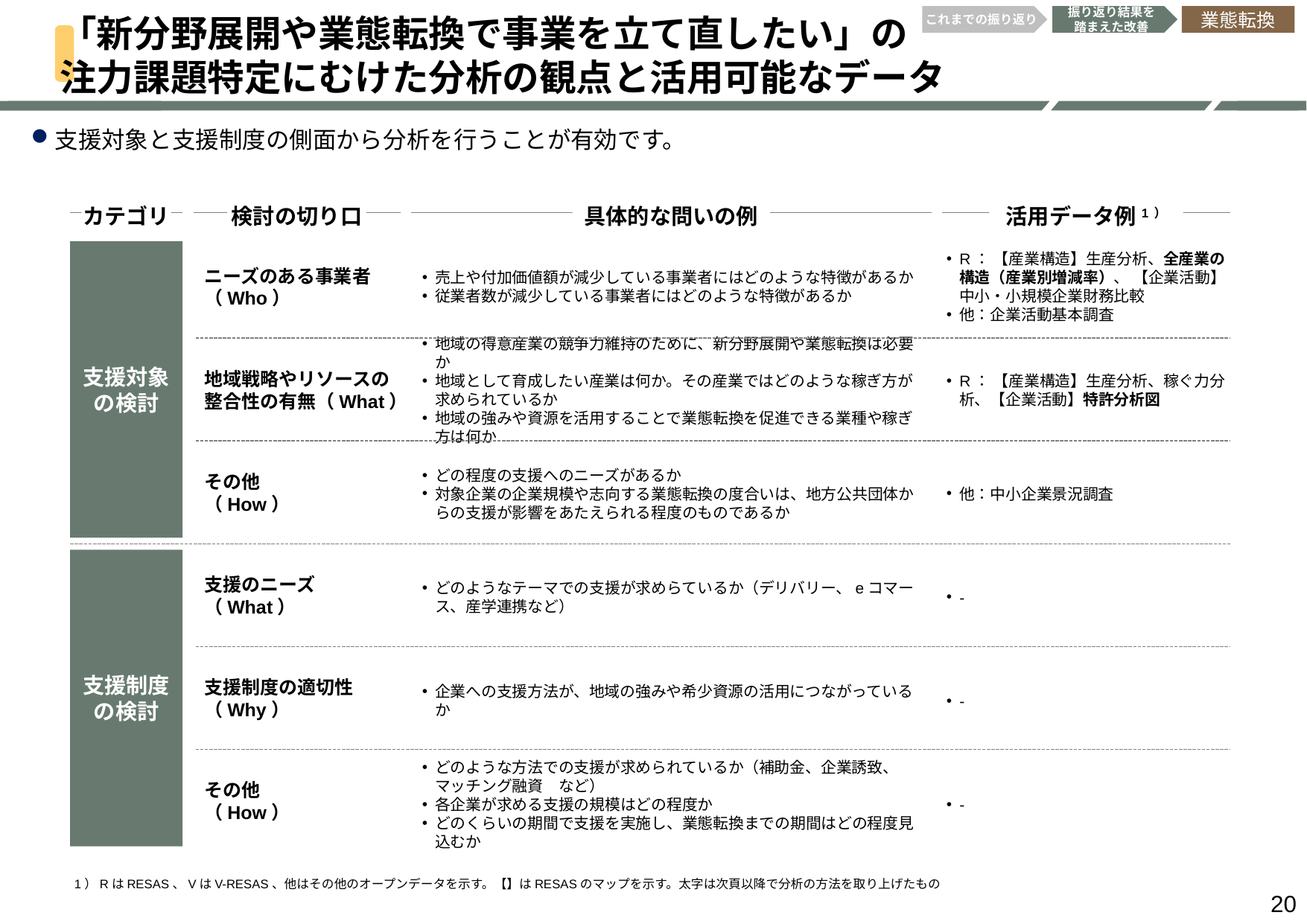

「新分野展開や業態転換で事業を立て直したい」の
注力課題特定にむけた分析の観点と活用可能なデータ
これまでの振り返り
振り返り結果を
踏まえた改善
業態転換
支援対象と支援制度の側面から分析を行うことが有効です。
カテゴリ
検討の切り口
具体的な問いの例
活用データ例1）
ニーズのある事業者
（Who）
その他
（How）
売上や付加価値額が減少している事業者にはどのような特徴があるか
従業者数が減少している事業者にはどのような特徴があるか
R： 【産業構造】生産分析、全産業の構造（産業別増減率）、 【企業活動】中小・小規模企業財務比較
他：企業活動基本調査
支援対象
の検討
地域戦略やリソースの
整合性の有無（What）
地域の得意産業の競争力維持のために、新分野展開や業態転換は必要か
地域として育成したい産業は何か。その産業ではどのような稼ぎ方が求められているか
地域の強みや資源を活用することで業態転換を促進できる業種や稼ぎ方は何か
R： 【産業構造】生産分析、稼ぐ力分析、【企業活動】特許分析図
どの程度の支援へのニーズがあるか
対象企業の企業規模や志向する業態転換の度合いは、地方公共団体からの支援が影響をあたえられる程度のものであるか
他：中小企業景況調査
支援制度
の検討
支援のニーズ
（What）
その他
（How）
どのようなテーマでの支援が求めらているか（デリバリー、eコマース、産学連携など）
-
支援制度の適切性
（Why）
企業への支援方法が、地域の強みや希少資源の活用につながっているか
-
どのような方法での支援が求められているか（補助金、企業誘致、マッチング融資　など）
各企業が求める支援の規模はどの程度か
どのくらいの期間で支援を実施し、業態転換までの期間はどの程度見込むか
-
1）RはRESAS、VはV-RESAS、他はその他のオープンデータを示す。【】はRESASのマップを示す。太字は次頁以降で分析の方法を取り上げたもの
20